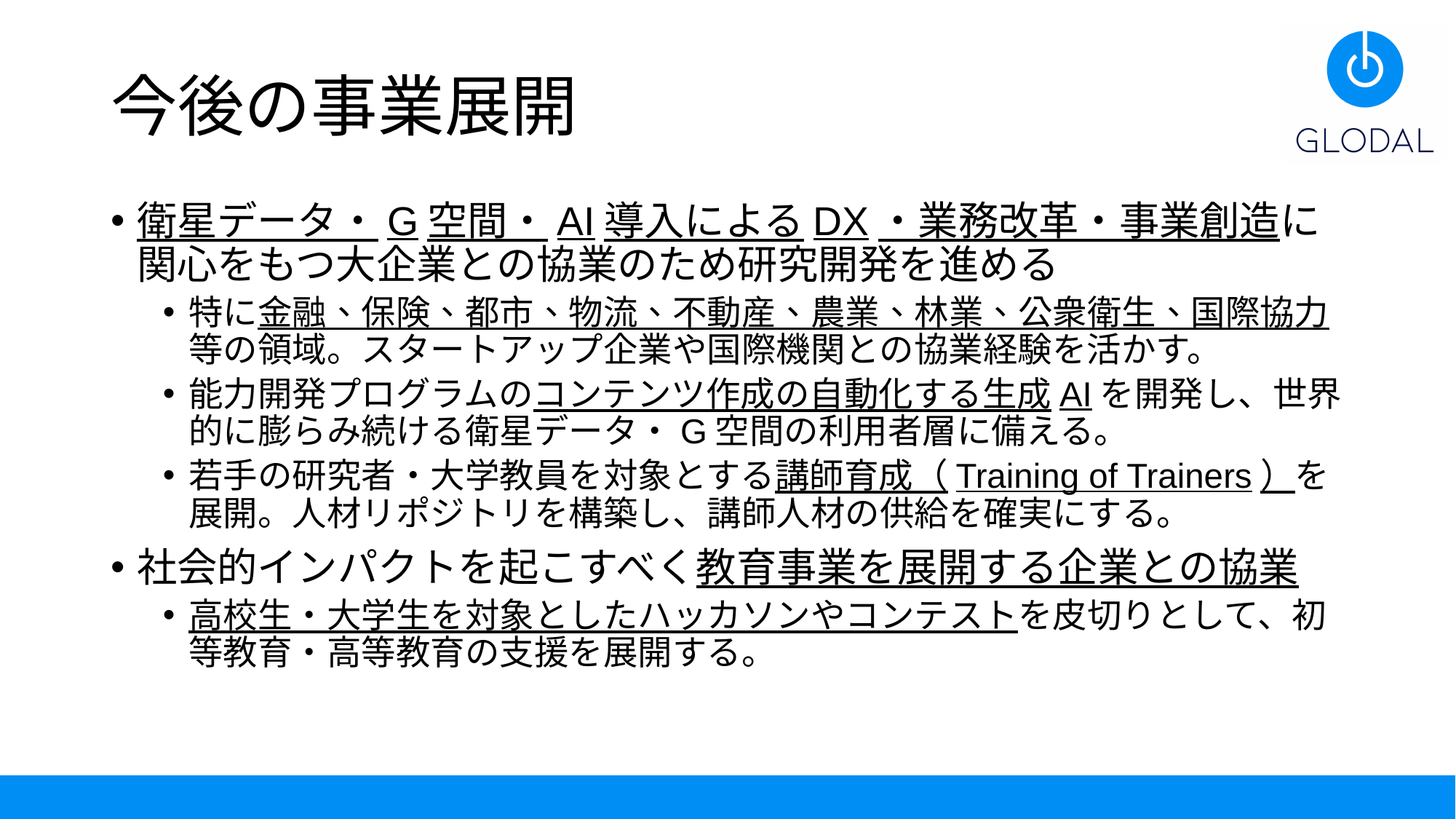

# 今後の事業展開
衛星データ・G空間・AI導入によるDX・業務改革・事業創造に関心をもつ大企業との協業のため研究開発を進める
特に金融、保険、都市、物流、不動産、農業、林業、公衆衛生、国際協力等の領域。スタートアップ企業や国際機関との協業経験を活かす。
能力開発プログラムのコンテンツ作成の自動化する生成AIを開発し、世界的に膨らみ続ける衛星データ・G空間の利用者層に備える。
若手の研究者・大学教員を対象とする講師育成（Training of Trainers）を展開。人材リポジトリを構築し、講師人材の供給を確実にする。
社会的インパクトを起こすべく教育事業を展開する企業との協業
高校生・大学生を対象としたハッカソンやコンテストを皮切りとして、初等教育・高等教育の支援を展開する。